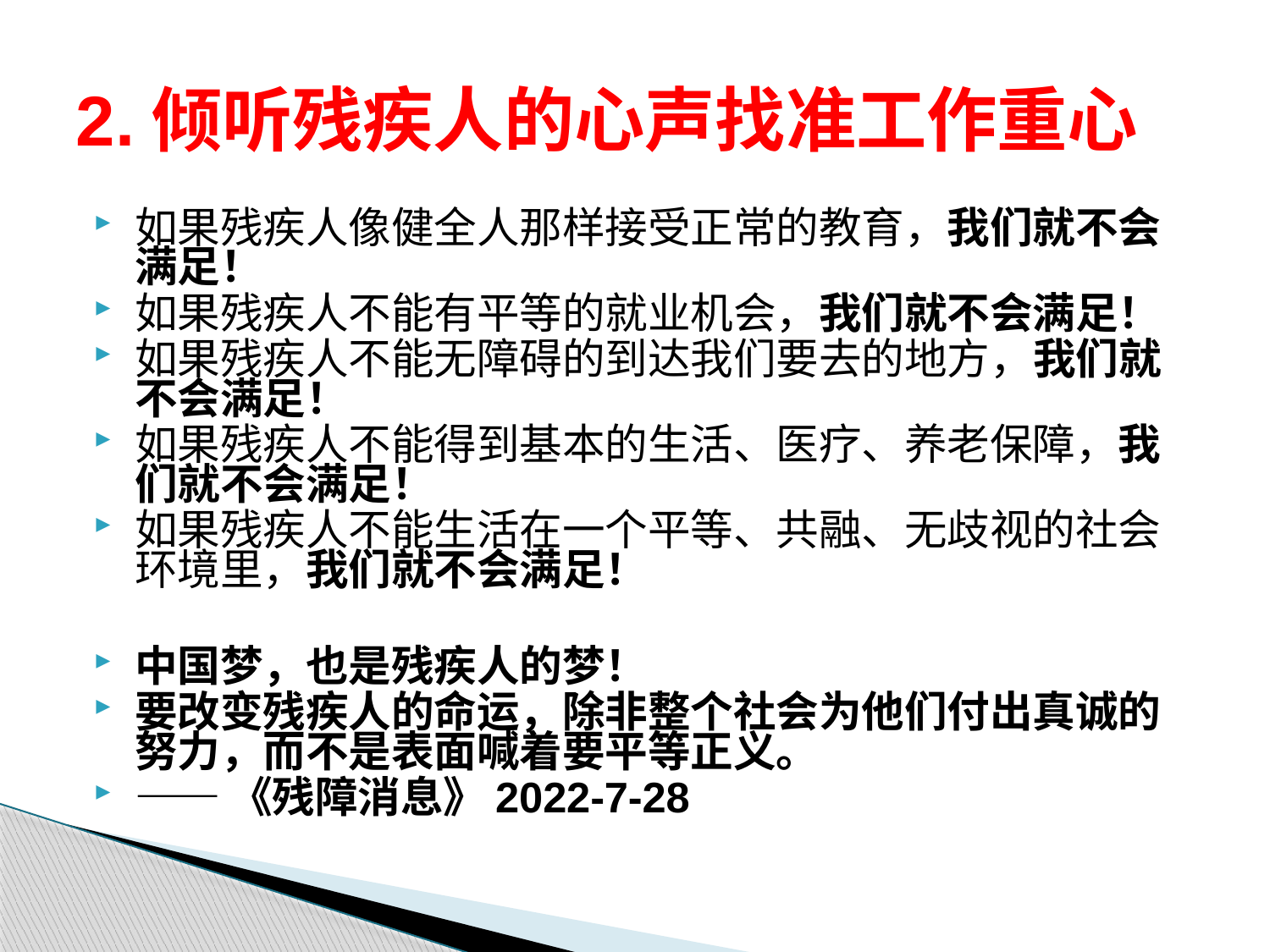

# 2.倾听残疾人的心声找准工作重心
如果残疾人像健全人那样接受正常的教育，我们就不会满足！
如果残疾人不能有平等的就业机会，我们就不会满足！
如果残疾人不能无障碍的到达我们要去的地方，我们就不会满足！
如果残疾人不能得到基本的生活、医疗、养老保障，我们就不会满足！
如果残疾人不能生活在一个平等、共融、无歧视的社会环境里，我们就不会满足！

中国梦，也是残疾人的梦！
要改变残疾人的命运，除非整个社会为他们付出真诚的努力，而不是表面喊着要平等正义。
——《残障消息》2022-7-28